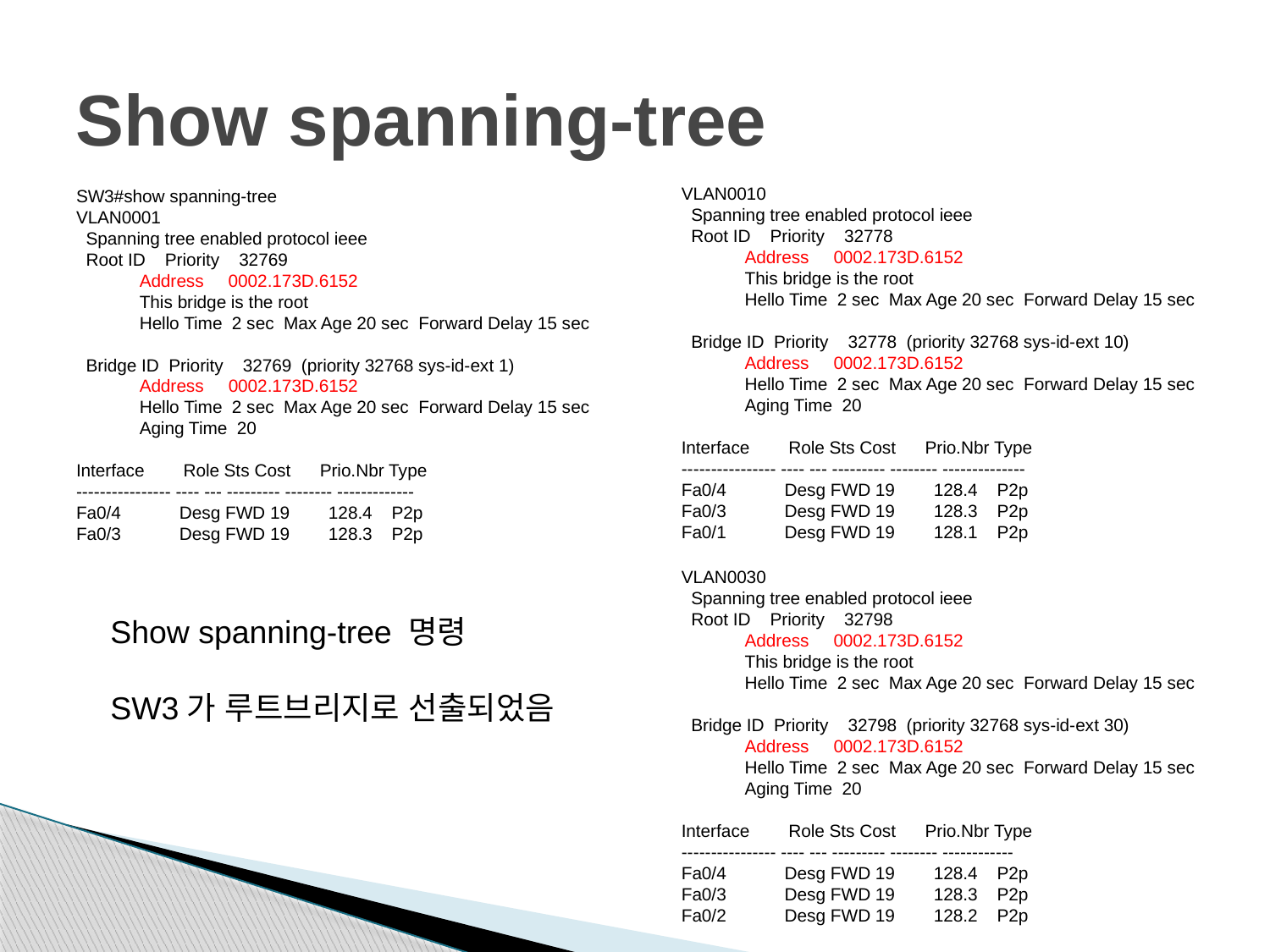

# Show spanning-tree
VLAN0010
  Spanning tree enabled protocol ieee
  Root ID    Priority    32778
             Address     0002.173D.6152
             This bridge is the root
             Hello Time  2 sec  Max Age 20 sec  Forward Delay 15 sec

  Bridge ID  Priority    32778  (priority 32768 sys-id-ext 10)
             Address     0002.173D.6152
             Hello Time  2 sec  Max Age 20 sec  Forward Delay 15 sec
             Aging Time  20

Interface        Role Sts Cost      Prio.Nbr Type
---------------- ---- --- --------- -------- --------------
Fa0/4            Desg FWD 19        128.4    P2p
Fa0/3            Desg FWD 19        128.3    P2p
Fa0/1            Desg FWD 19        128.1    P2p
SW3#show spanning-tree
VLAN0001
  Spanning tree enabled protocol ieee
  Root ID    Priority    32769
             Address     0002.173D.6152
             This bridge is the root
             Hello Time  2 sec  Max Age 20 sec  Forward Delay 15 sec

  Bridge ID  Priority    32769  (priority 32768 sys-id-ext 1)
             Address     0002.173D.6152
             Hello Time  2 sec  Max Age 20 sec  Forward Delay 15 sec
             Aging Time  20

Interface        Role Sts Cost      Prio.Nbr Type
---------------- ---- --- --------- -------- -------------
Fa0/4            Desg FWD 19        128.4    P2p
Fa0/3            Desg FWD 19        128.3    P2p

VLAN0030
  Spanning tree enabled protocol ieee
  Root ID    Priority    32798
             Address     0002.173D.6152
             This bridge is the root
             Hello Time  2 sec  Max Age 20 sec  Forward Delay 15 sec

  Bridge ID  Priority    32798  (priority 32768 sys-id-ext 30)
             Address     0002.173D.6152
             Hello Time  2 sec  Max Age 20 sec  Forward Delay 15 sec
             Aging Time  20

Interface        Role Sts Cost      Prio.Nbr Type
---------------- ---- --- --------- -------- ------------
Fa0/4            Desg FWD 19        128.4    P2p
Fa0/3            Desg FWD 19        128.3    P2p
Fa0/2            Desg FWD 19        128.2    P2p
Show spanning-tree 명령

SW3가 루트브리지로 선출되었음